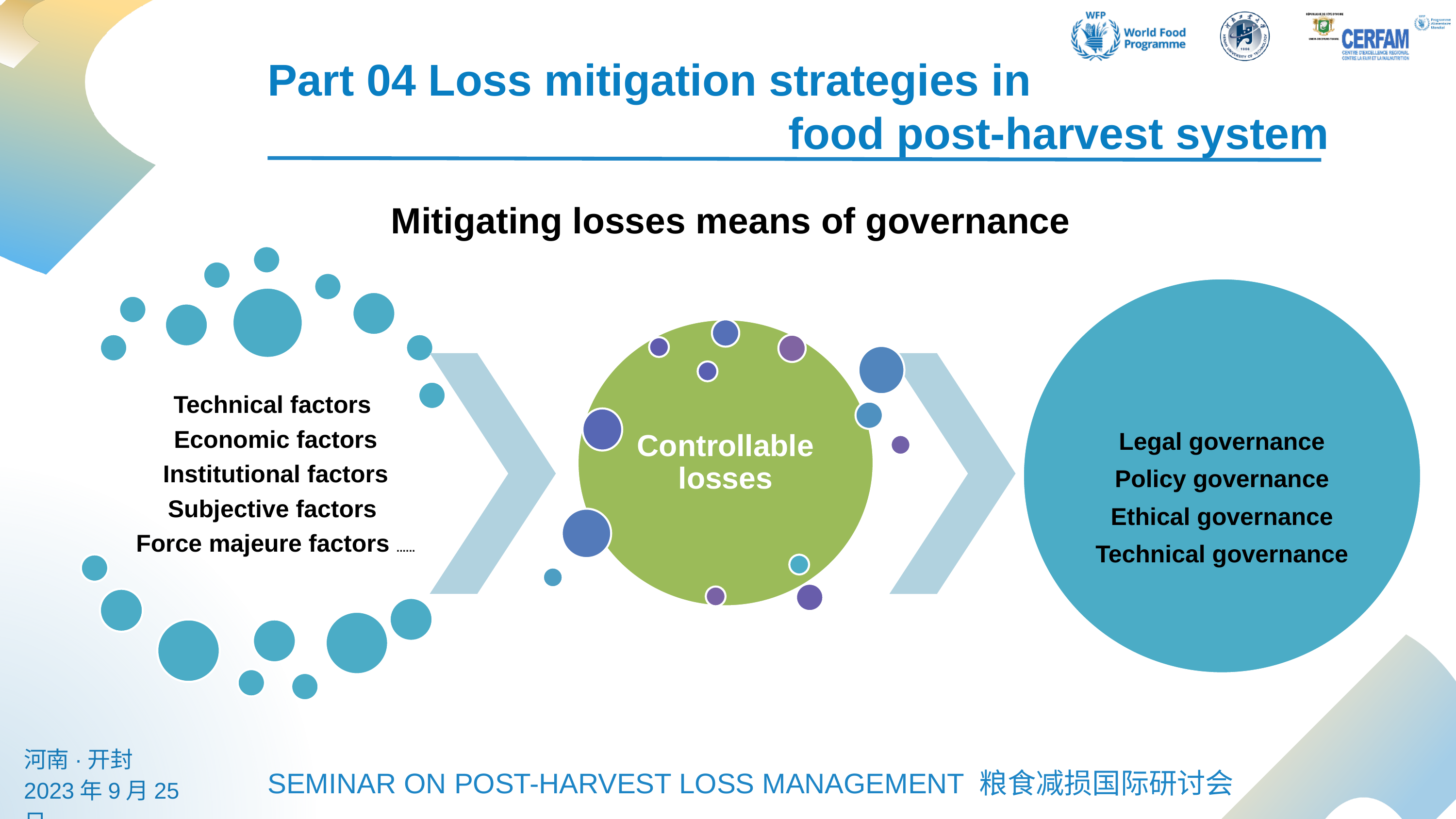

Part 04 Loss mitigation strategies in
food post-harvest system
Technical factors
Economic factors
Institutional factors
Subjective factors
Force majeure factors ......

Legal governance
Policy governance
Ethical governance
Technical governance

Mitigating losses means of governance

Controllable losses

河南·开封
2023年9月25日
SEMINAR ON POST-HARVEST LOSS MANAGEMENT 粮食减损国际研讨会